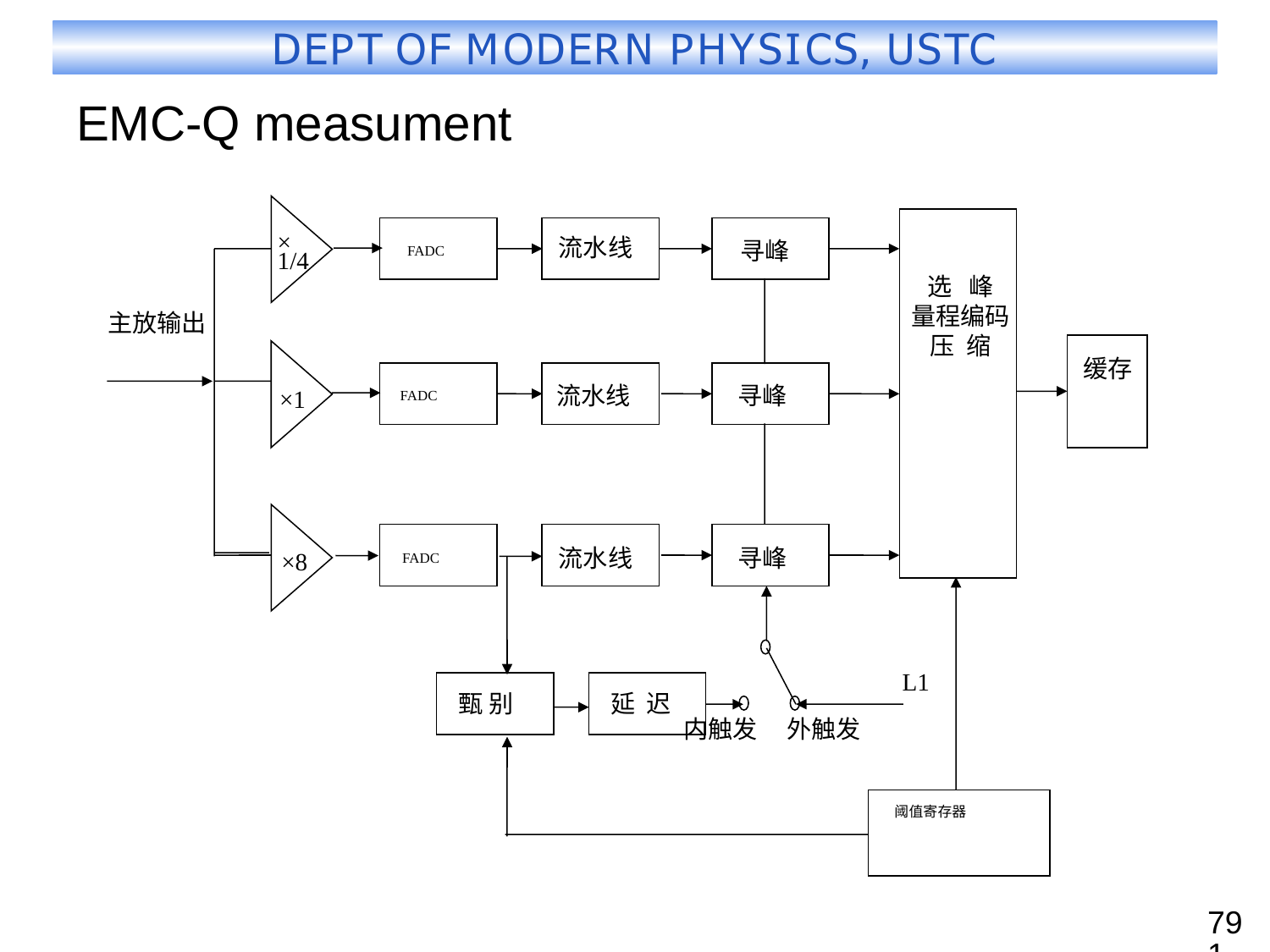

# EMC-Q measument

FADC
流水线
寻峰
×
1/4

选   峰
量程编码
压  缩

主放输出

缓存

FADC
流水线
寻峰
×1

FADC
流水线
寻峰
×8

L1

甄 别

延  迟

内触发
外触发

阈值寄存器

791